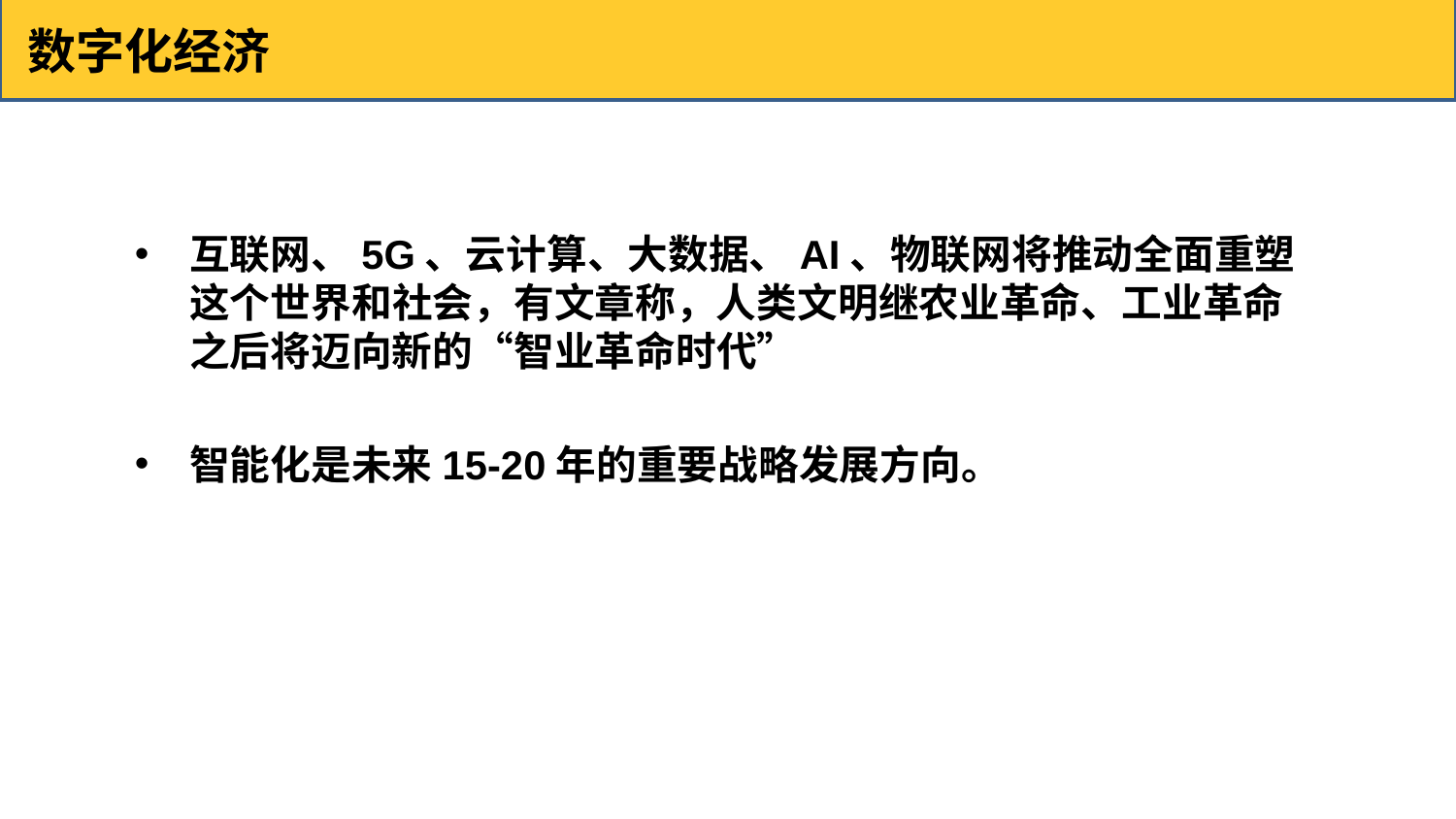

数字化经济

互联网、5G、云计算、大数据、AI、物联网将推动全面重塑这个世界和社会，有文章称，人类文明继农业革命、工业革命之后将迈向新的“智业革命时代”

智能化是未来15-20年的重要战略发展方向。

12